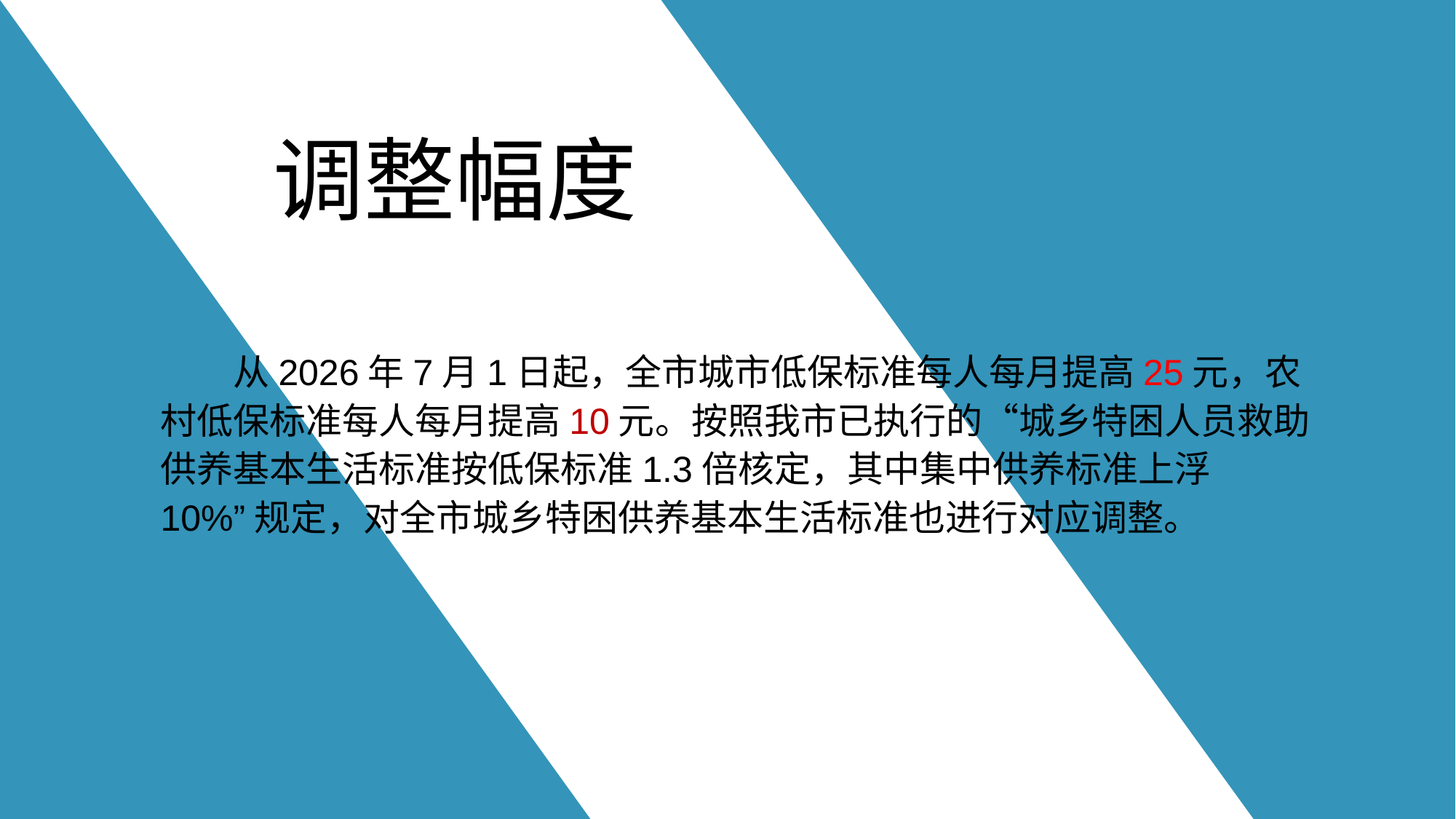

调整幅度

从2026年7月1日起，全市城市低保标准每人每月提高25元，农村低保标准每人每月提高10元。按照我市已执行的“城乡特困人员救助供养基本生活标准按低保标准1.3倍核定，其中集中供养标准上浮10%”规定，对全市城乡特困供养基本生活标准也进行对应调整。